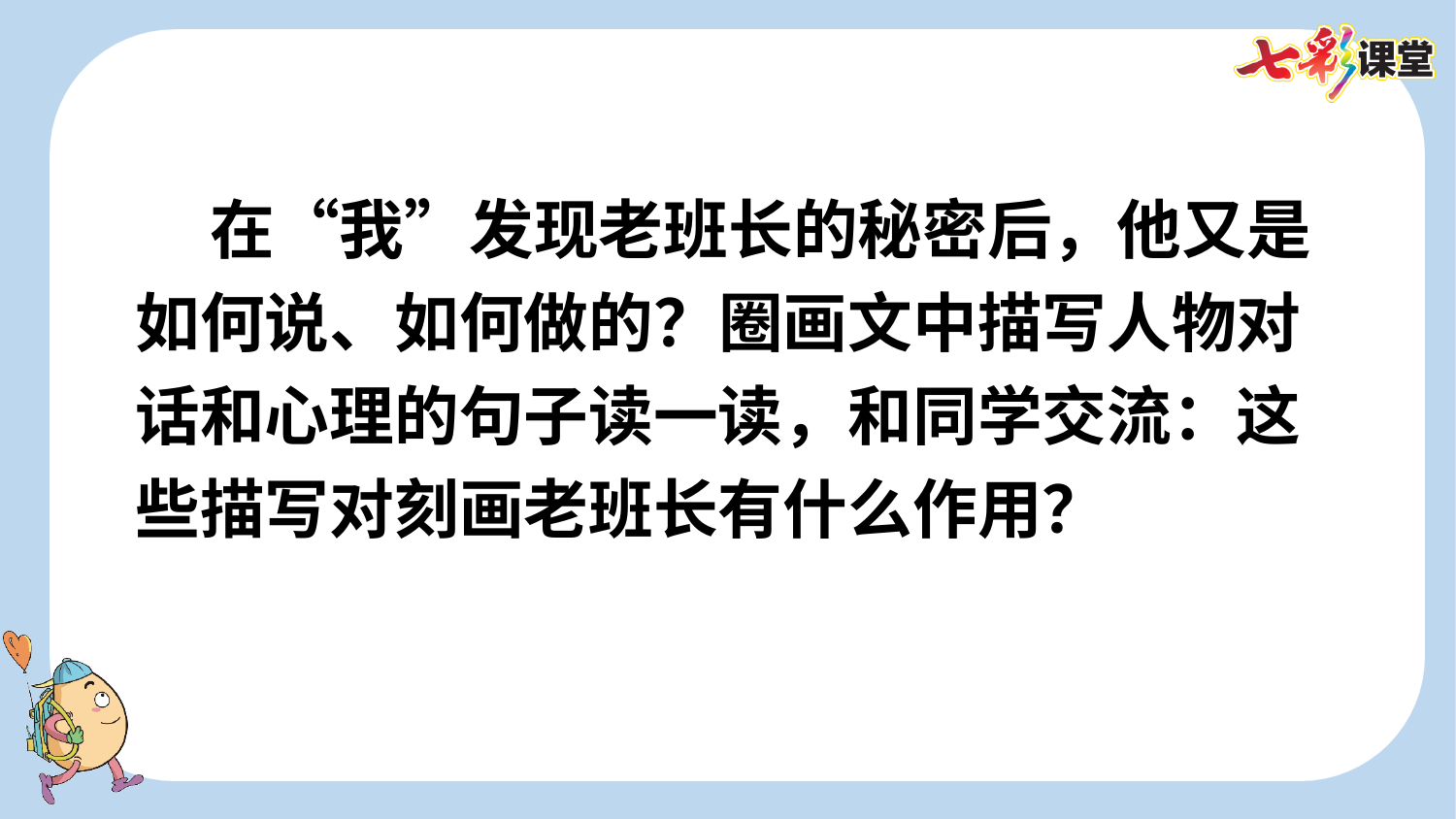

在“我”发现老班长的秘密后，他又是如何说、如何做的？圈画文中描写人物对话和心理的句子读一读，和同学交流：这些描写对刻画老班长有什么作用？